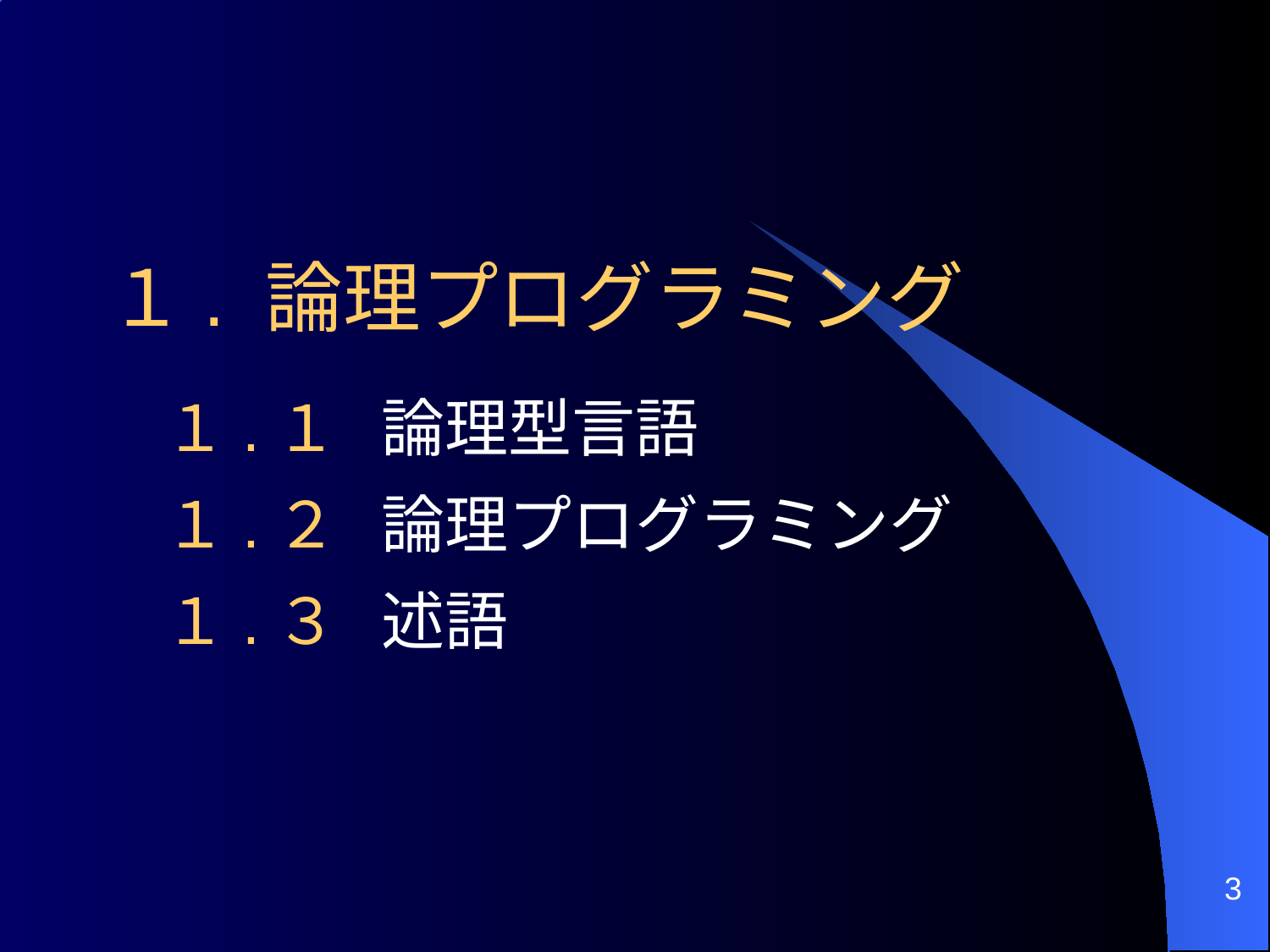

１. 論理プログラミング
  １.１   論理型言語
  １.２   論理プログラミング
  １.３   述語
3